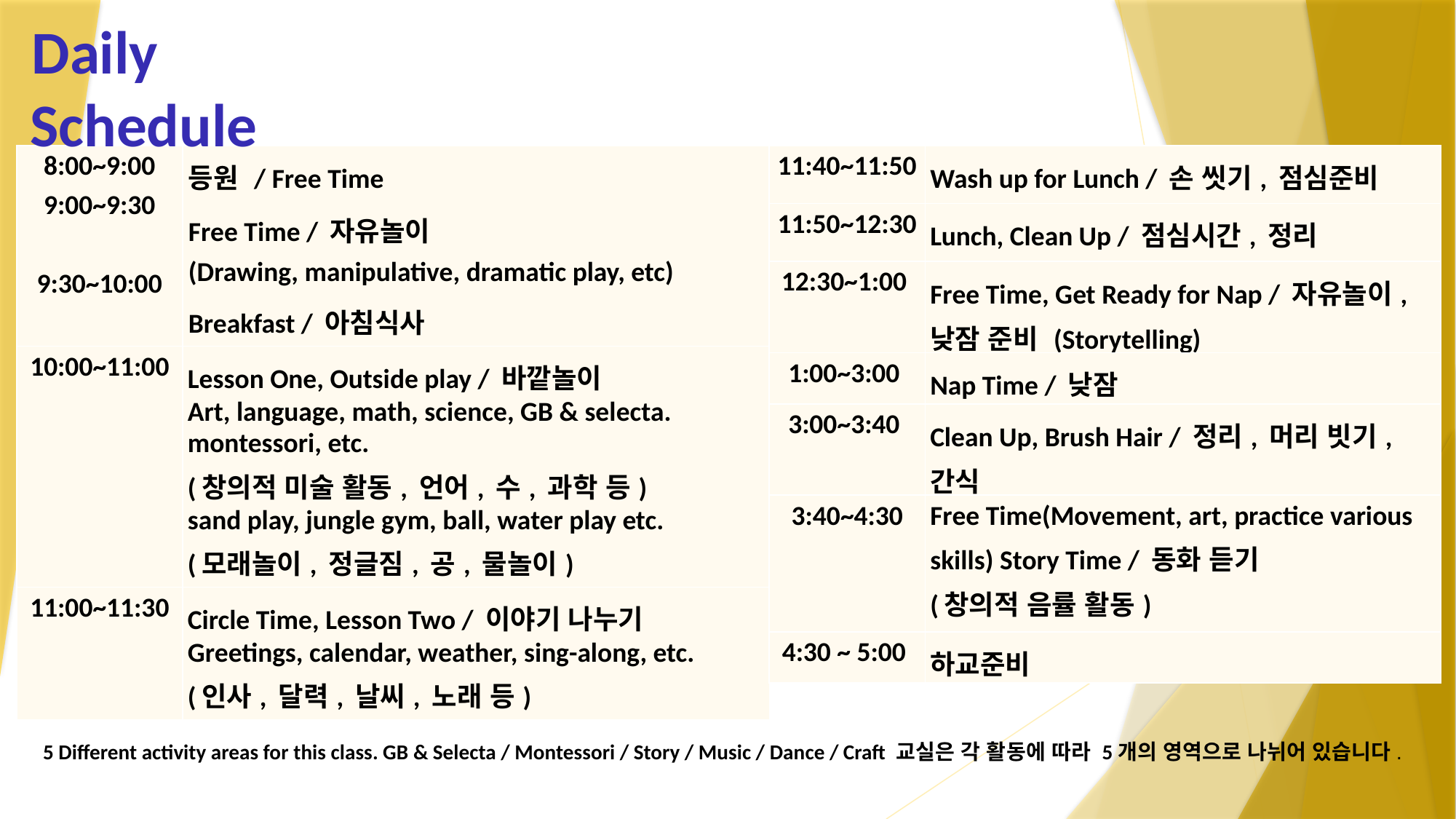

Daily Schedule
| 8:00~9:00 9:00~9:30 9:30~10:00 | 등원 / Free Time Free Time / 자유놀이 (Drawing, manipulative, dramatic play, etc) Breakfast / 아침식사 |
| --- | --- |
| 10:00~11:00 | Lesson One, Outside play / 바깥놀이 Art, language, math, science, GB & selecta. montessori, etc. (창의적 미술 활동, 언어, 수, 과학 등) sand play, jungle gym, ball, water play etc. (모래놀이, 정글짐, 공, 물놀이) |
| 11:00~11:30 | Circle Time, Lesson Two / 이야기 나누기 Greetings, calendar, weather, sing-along, etc. (인사, 달력, 날씨, 노래 등) |
| 11:40~11:50 | Wash up for Lunch / 손 씻기, 점심준비 |
| --- | --- |
| 11:50~12:30 | Lunch, Clean Up / 점심시간, 정리 |
| 12:30~1:00 | Free Time, Get Ready for Nap / 자유놀이, 낮잠 준비 (Storytelling) |
| 1:00~3:00 | Nap Time / 낮잠 |
| 3:00~3:40 | Clean Up, Brush Hair / 정리, 머리 빗기, 간식 |
| 3:40~4:30 | Free Time(Movement, art, practice various skills) Story Time / 동화 듣기 (창의적 음률 활동) |
| 4:30 ~ 5:00 | 하교준비 |
5 Different activity areas for this class. GB & Selecta / Montessori / Story / Music / Dance / Craft 교실은 각 활동에 따라 5개의 영역으로 나뉘어 있습니다.